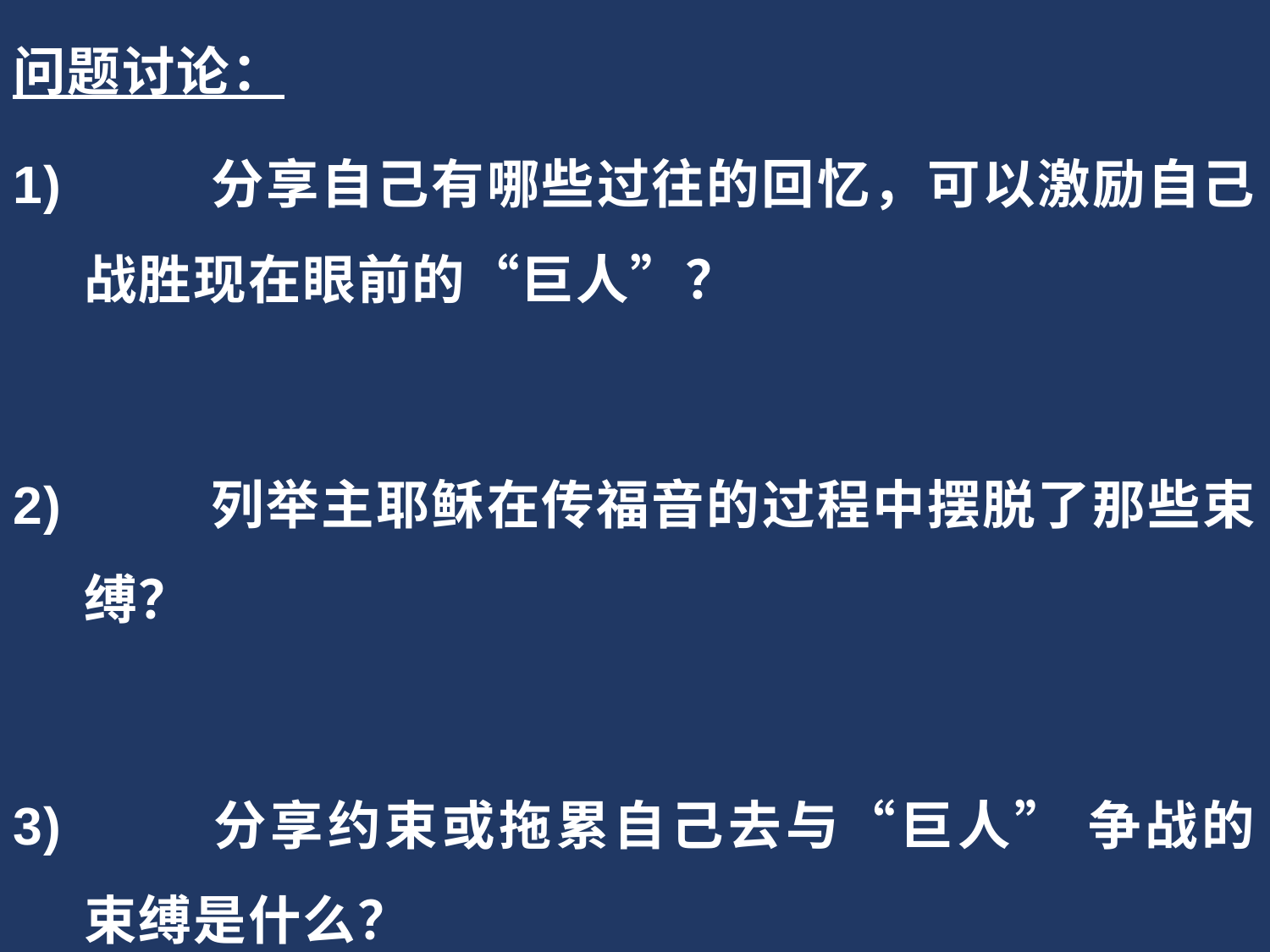

问题讨论：
	分享自己有哪些过往的回忆，可以激励自己战胜现在眼前的“巨人”？

	列举主耶稣在传福音的过程中摆脱了那些束缚？

	分享约束或拖累自己去与“巨人” 争战的束缚是什么？